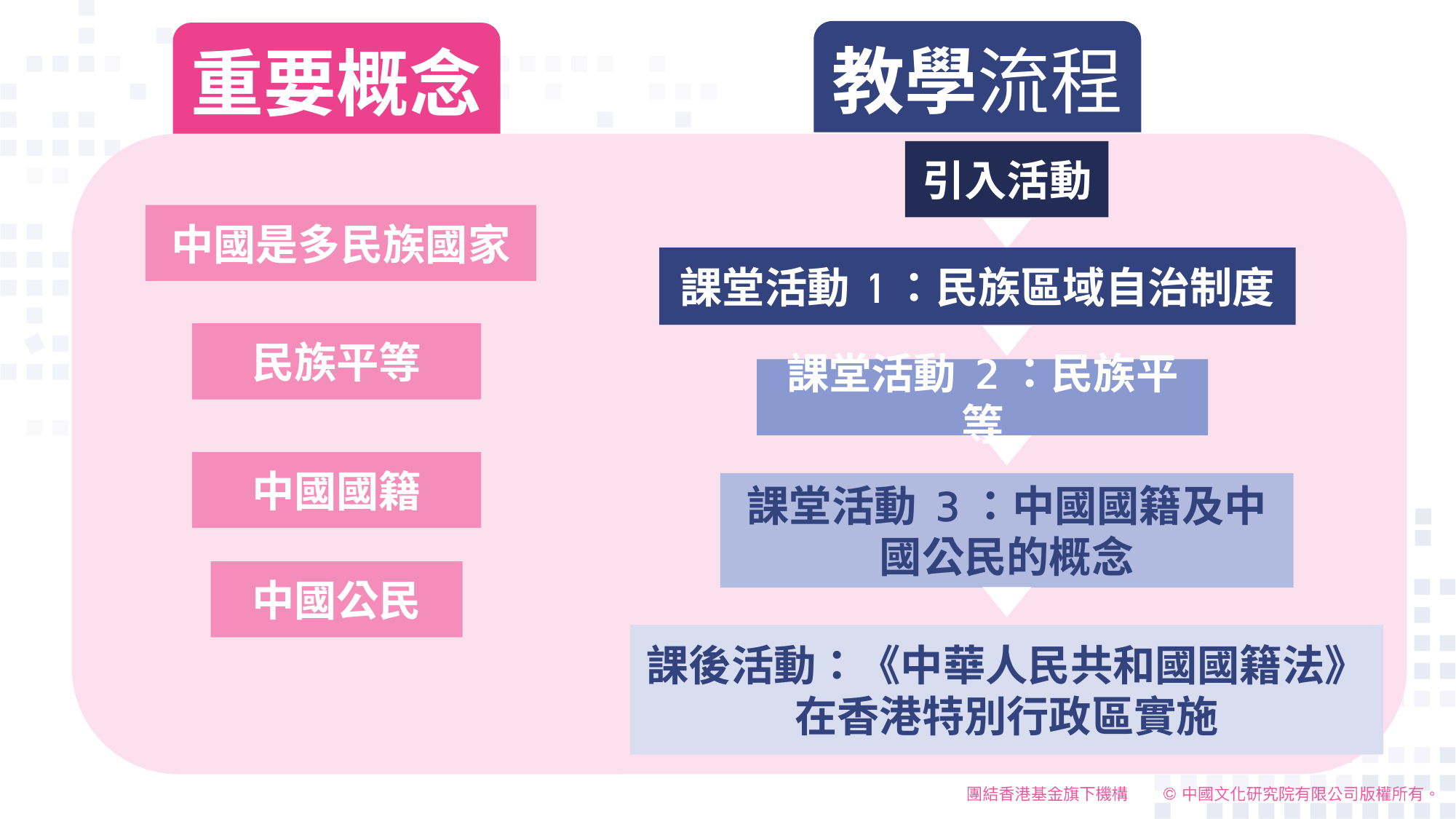

教學流程
重要概念

引入活動
中國是多民族國家

課堂活動 1：民族區域自治制度
民族平等

課堂活動 2：民族平等

中國國籍
課堂活動 3：中國國籍及中國公民的概念
中國公民

課後活動：《中華人民共和國國籍法》在香港特別行政區實施